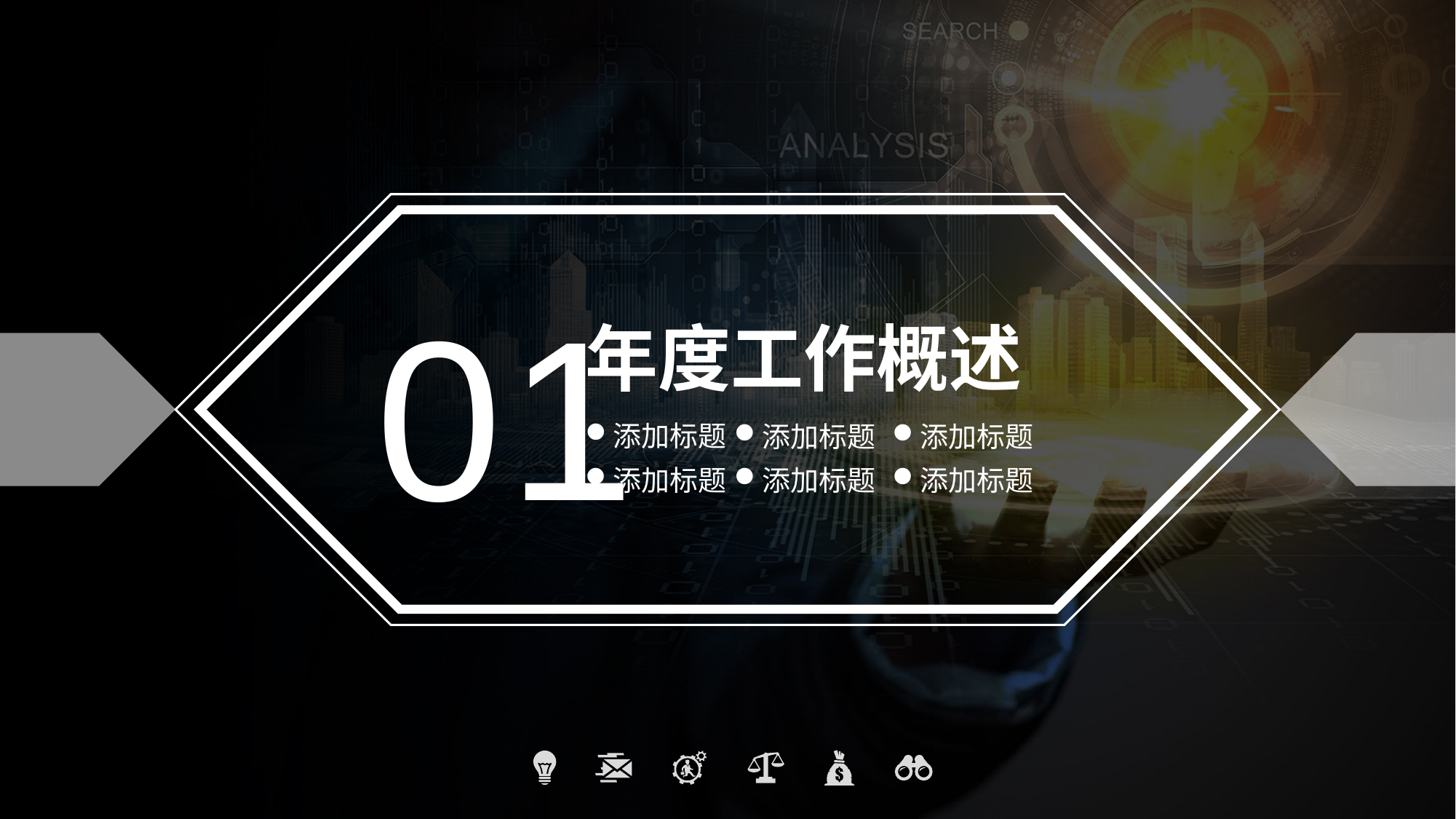

01
年度工作概述

添加标题
添加标题
添加标题
添加标题
添加标题
添加标题